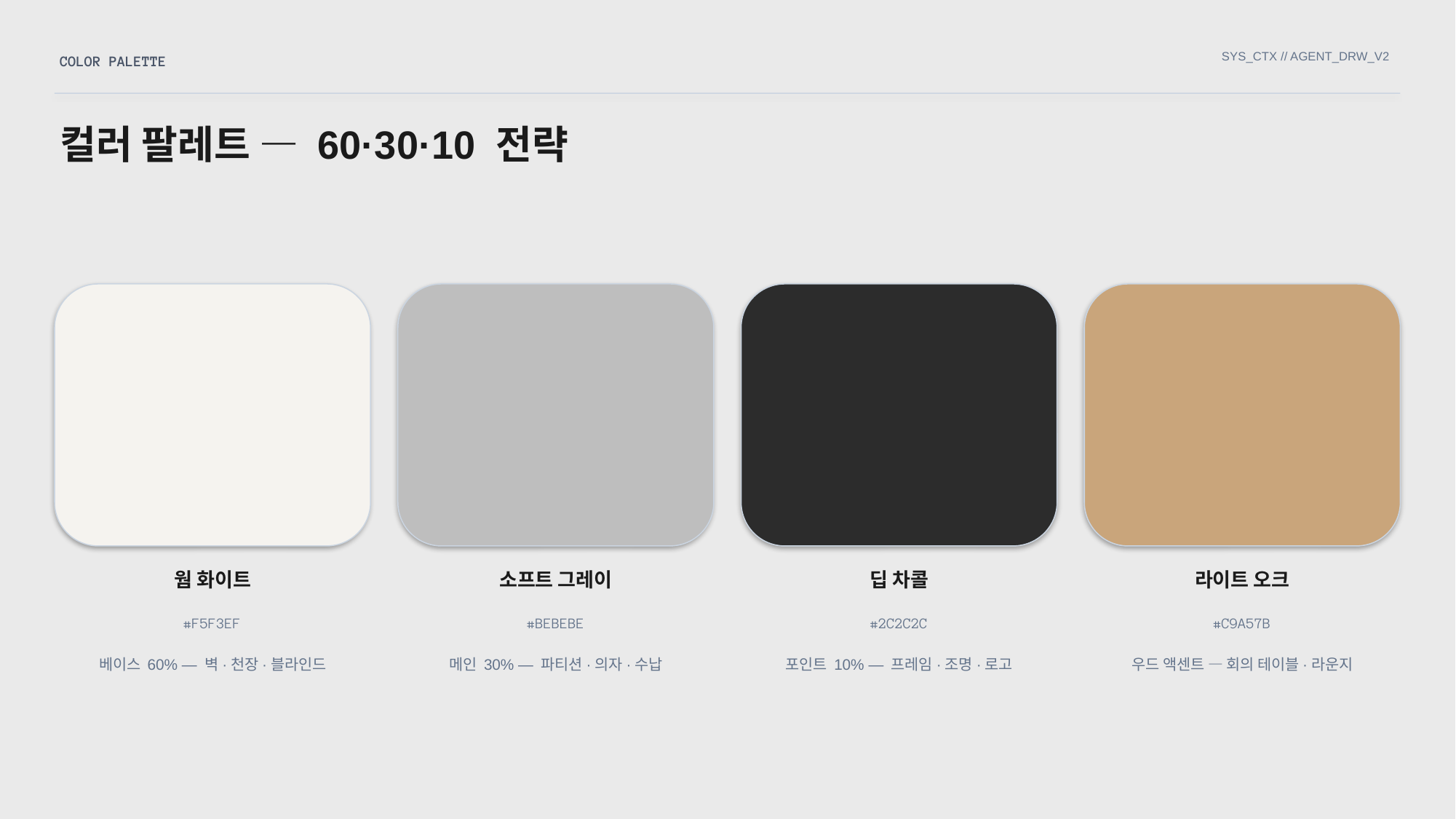

SYS_CTX // AGENT_DRW_V2
COLOR PALETTE

컬러 팔레트 — 60·30·10 전략

웜 화이트
소프트 그레이
딥 차콜
라이트 오크
#F5F3EF
#BEBEBE
#2C2C2C
#C9A57B
베이스 60% — 벽·천장·블라인드
메인 30% — 파티션·의자·수납
포인트 10% — 프레임·조명·로고
우드 액센트 — 회의 테이블·라운지